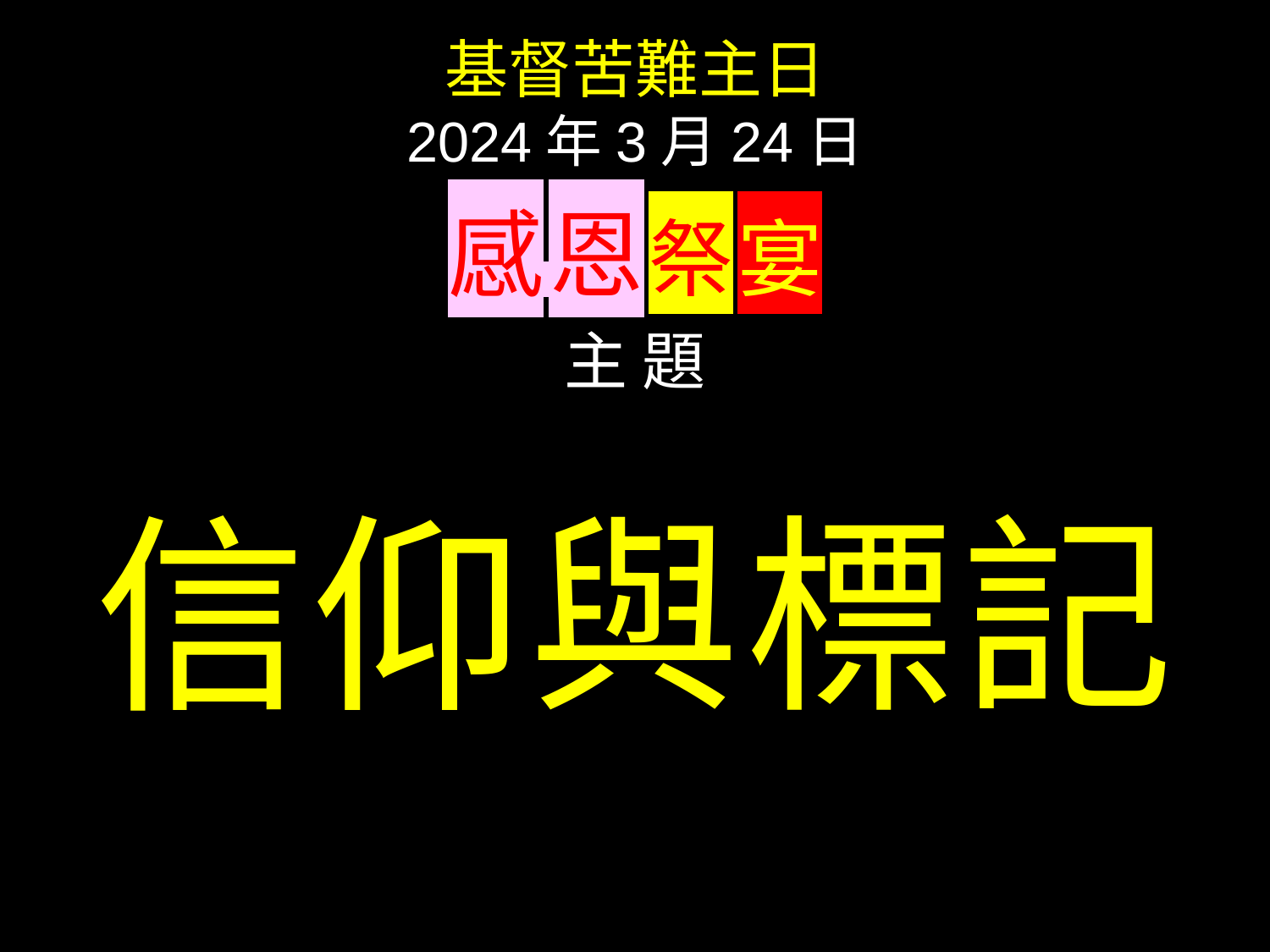

基督苦難主日
2024年3月24日
感 恩 祭 宴

主 題

信仰與標記